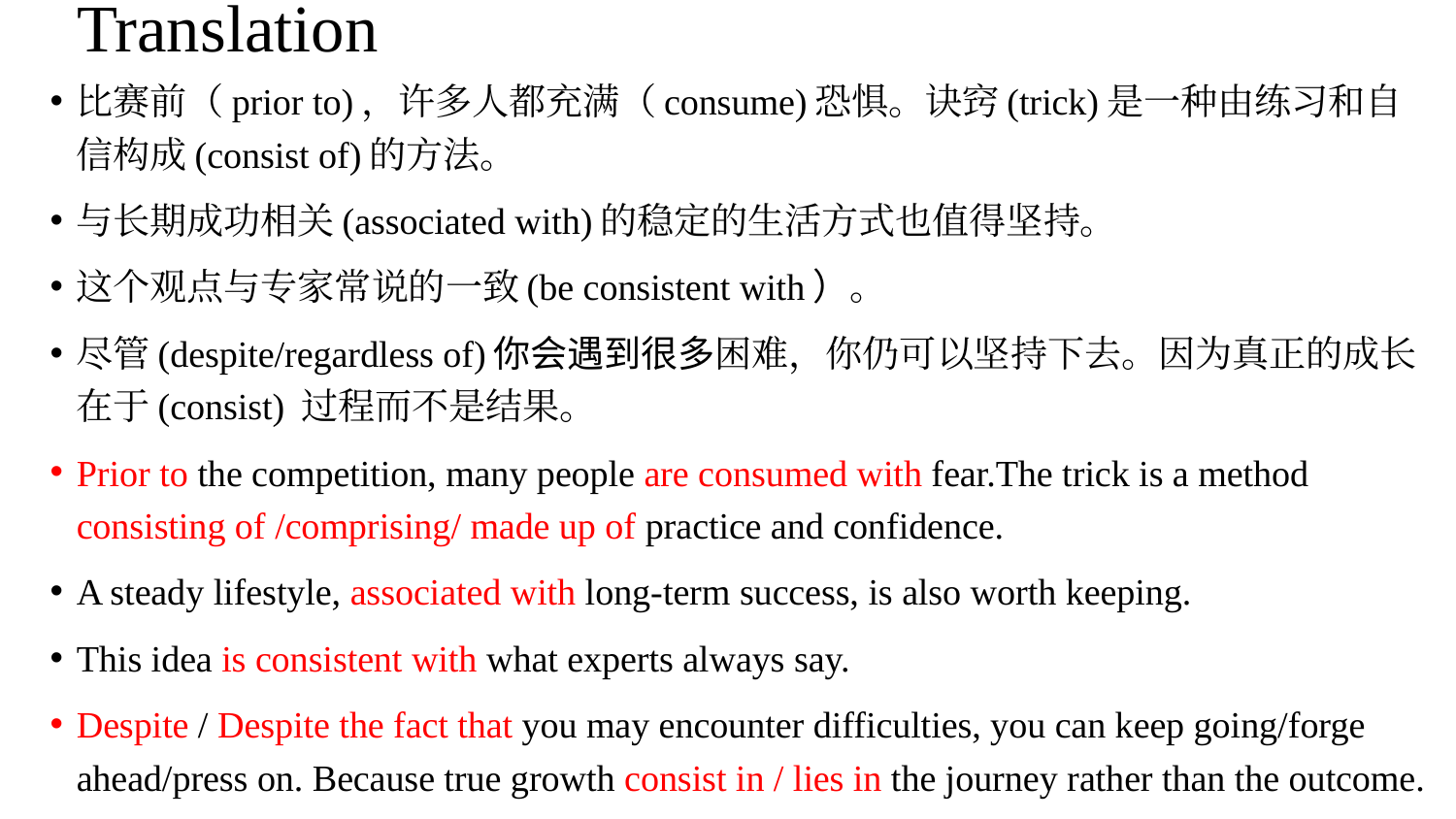

# Translation
比赛前（prior to)，许多人都充满（consume)恐惧。诀窍(trick)是一种由练习和自信构成(consist of)的方法。
与长期成功相关(associated with)的稳定的生活方式也值得坚持。
这个观点与专家常说的一致(be consistent with）。
尽管(despite/regardless of)你会遇到很多困难，你仍可以坚持下去。因为真正的成长在于(consist) 过程而不是结果。
Prior to the competition, many people are consumed with fear.The trick is a method consisting of /comprising/ made up of practice and confidence.
A steady lifestyle, associated with long-term success, is also worth keeping.
This idea is consistent with what experts always say.
Despite / Despite the fact that you may encounter difficulties, you can keep going/forge ahead/press on. Because true growth consist in / lies in the journey rather than the outcome.